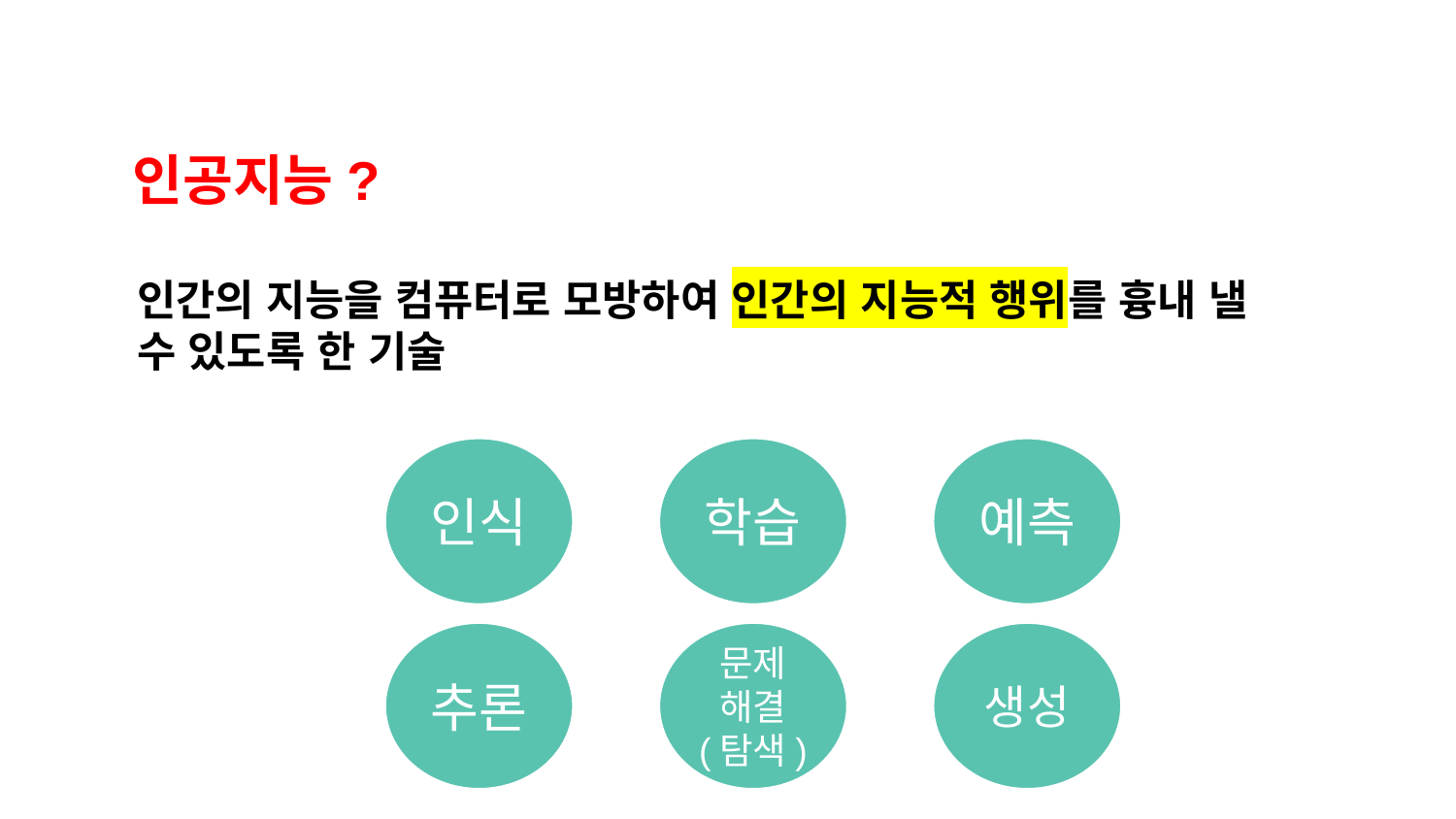

인공지능?
인간의 지능을 컴퓨터로 모방하여 인간의 지능적 행위를 흉내 낼 수 있도록 한 기술
인식
학습
예측
추론
문제 해결
(탐색)
생성